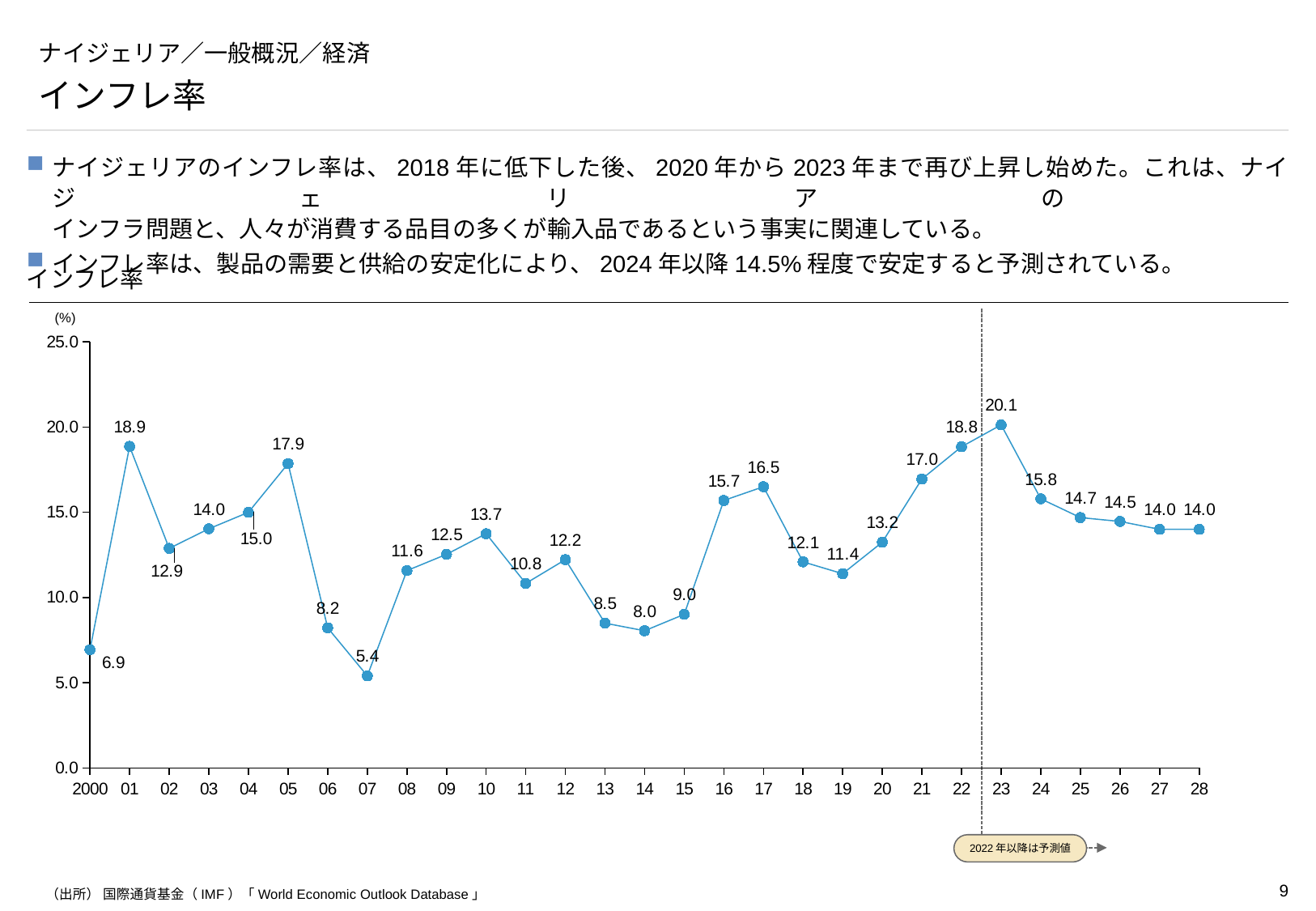

# ナイジェリア／一般概況／経済
インフレ率
ナイジェリアのインフレ率は、2018年に低下した後、2020年から2023年まで再び上昇し始めた。これは、ナイジェリアの
インフラ問題と、人々が消費する品目の多くが輸入品であるという事実に関連している。
インフレ率は、製品の需要と供給の安定化により、2024年以降14.5%程度で安定すると予測されている。
インフレ率
(%)

2022年以降は予測値

### Chart

| Category |  |
|---|---|
| 2000 | 6.938 |
| 01 | 18.869 |
| 02 | 12.883 |
| 03 | 14.033 |
| 04 | 15.001 |
| 05 | 17.856 |
| 06 | 8.218 |
| 07 | 5.401 |
| 08 | 11.581 |
| 09 | 12.536 |
| 10 | 13.742 |
| 11 | 10.825 |
| 12 | 12.225 |
| 13 | 8.495 |
| 14 | 8.048 |
| 15 | 9.01 |
| 16 | 15.696 |
| 17 | 16.502 |
| 18 | 12.094 |
| 19 | 11.397 |
| 20 | 13.247 |
| 21 | 16.953 |
| 22 | 18.847 |
| 23 | 20.131 |
| 24 | 15.795 |
| 25 | 14.692 |
| 26 | 14.465 |
| 27 | 14.0 |
| 28 | 14.0 |
（出所） 国際通貨基金（IMF）「World Economic Outlook Database」